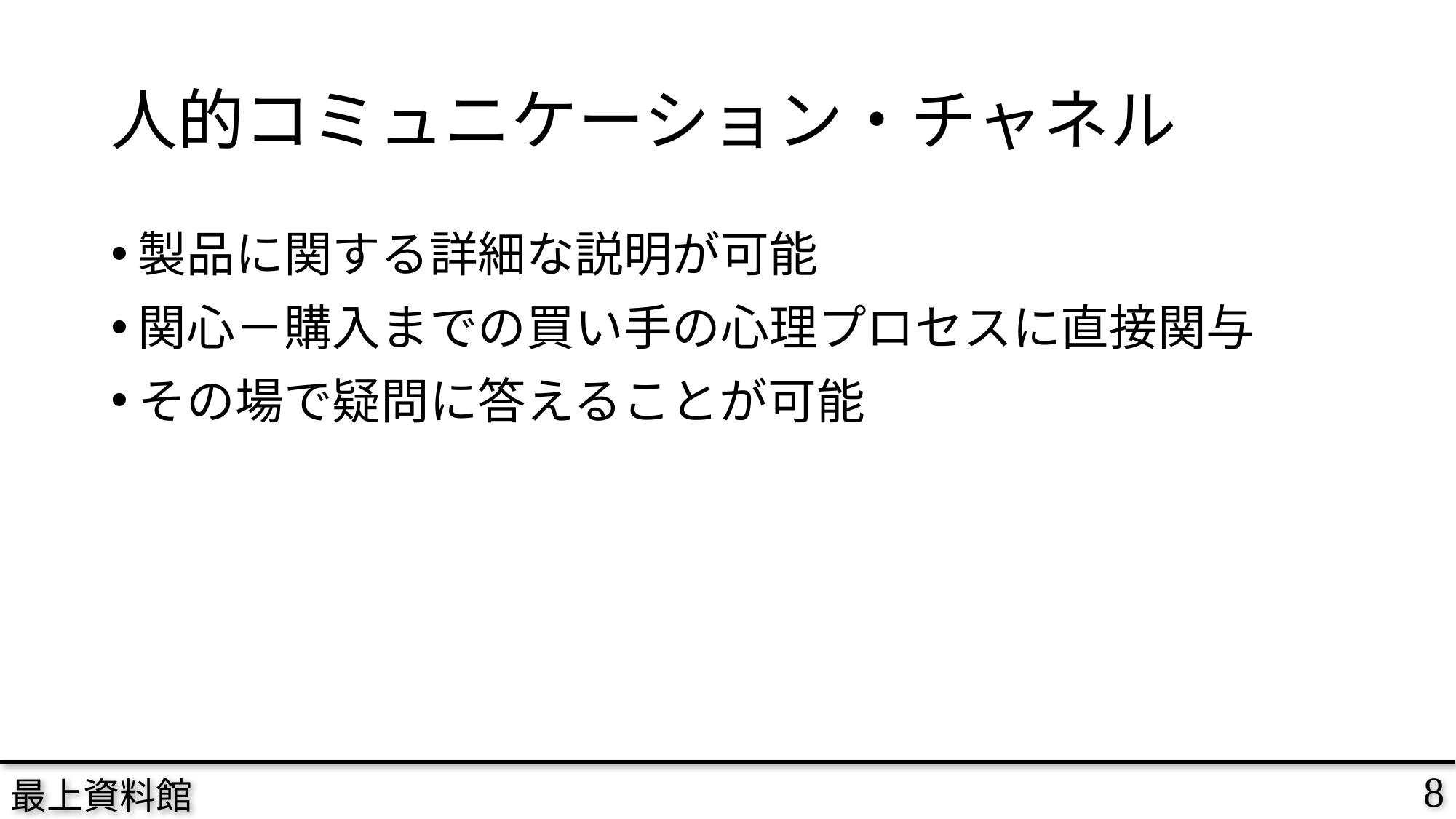

# 人的コミュニケーション・チャネル
製品に関する詳細な説明が可能
関心－購入までの買い手の心理プロセスに直接関与
その場で疑問に答えることが可能